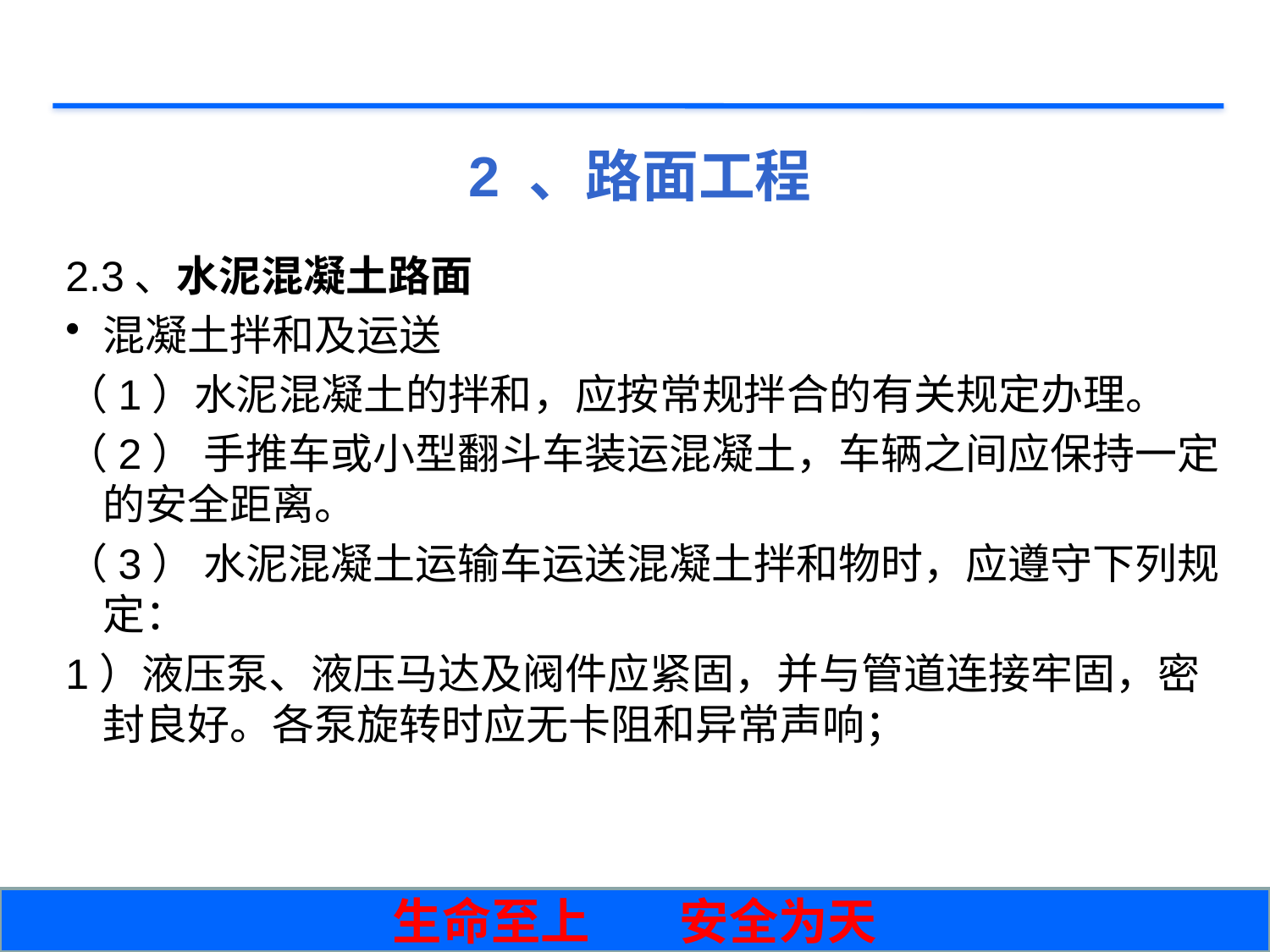

# 2 、路面工程
2.3、水泥混凝土路面
混凝土拌和及运送
（1）水泥混凝土的拌和，应按常规拌合的有关规定办理。
（2） 手推车或小型翻斗车装运混凝土，车辆之间应保持一定的安全距离。
（3） 水泥混凝土运输车运送混凝土拌和物时，应遵守下列规定：
1）液压泵、液压马达及阀件应紧固，并与管道连接牢固，密封良好。各泵旋转时应无卡阻和异常声响；